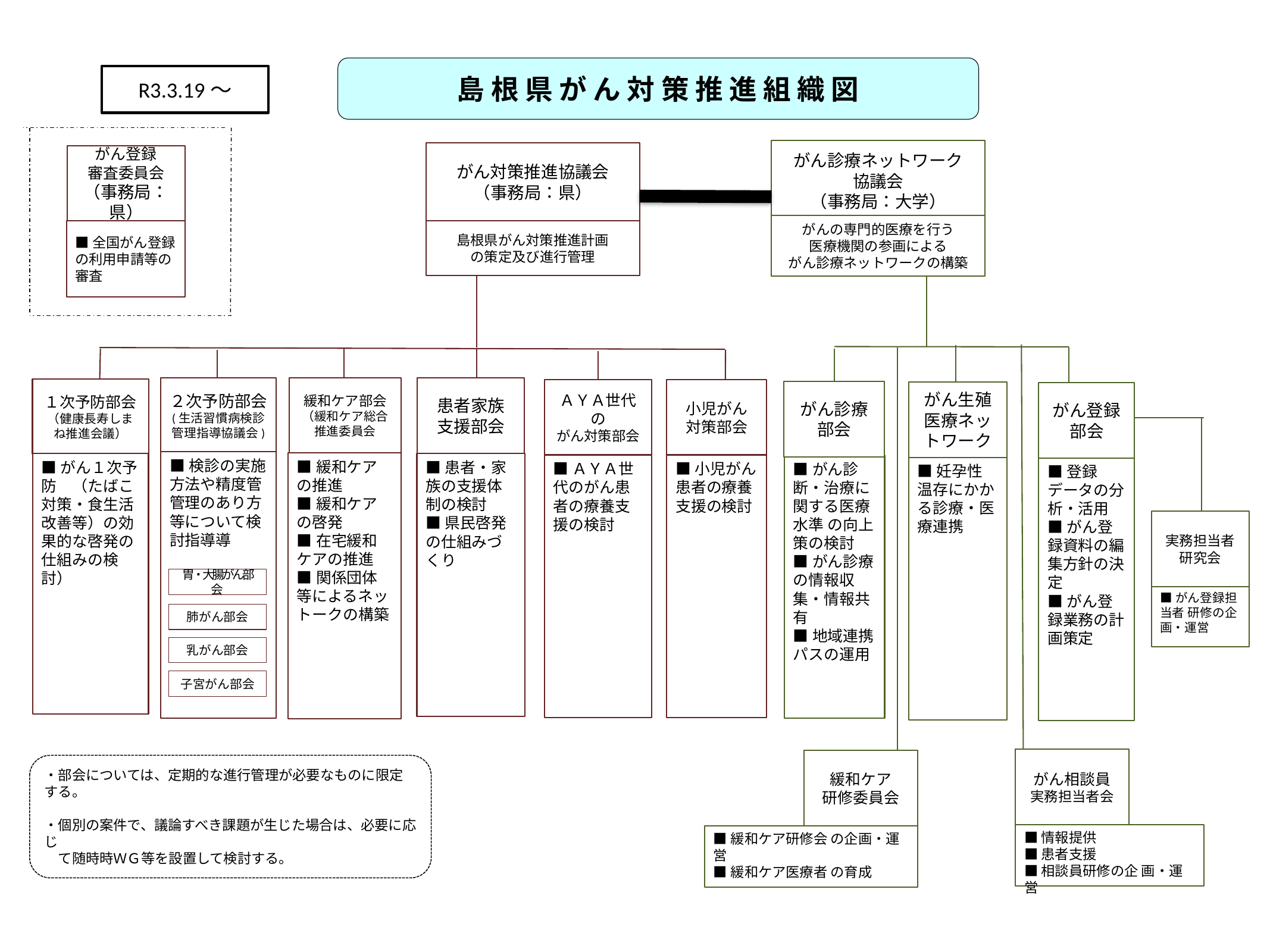

島 根 県 が ん 対 策 推 進 組 織 図
R3.3.19～
がん診療ネットワーク
協議会
（事務局：大学）
がん対策推進協議会
（事務局：県）
がん登録
審査委員会
（事務局：県）
がんの専門的医療を行う
医療機関の参画による
がん診療ネットワークの構築
島根県がん対策推進計画
の策定及び進行管理
■全国がん登録の利用申請等の審査
患者家族
支援部会
２次予防部会
(生活習慣病検診管理指導協議会)
緩和ケア部会
（緩和ケア総合
推進委員会
１次予防部会
（健康長寿しまね推進会議）
ＡＹＡ世代の
がん対策部会
小児がん
対策部会
がん診療
部会
がん生殖医療ネットワーク
がん登録
部会
■検診の実施
方法や精度管管理のあり方等について検討指導導

■緩和ケアの推進
■緩和ケアの啓発
■在宅緩和ケアの推進
■関係団体等によるネットークの構築
■がん１次予
防　（たばこ対策・食生活改善等）の効果的な啓発の仕組みの検討）

■患者・家族の支援体制の検討
■県民啓発 の仕組みづくり

■ＡＹＡ世代のがん患者の療養支援の検討
■小児がん患者の療養支援の検討
■がん診断・治療に関する医療水準 の向上策の検討
■がん診療の情報収集・情報共有
■地域連携パスの運用
■妊孕性温存にかかる診療・医療連携
■登録データの分析・活用
■がん登録資料の編集方針の決定
■がん登録業務の計画策定
実務担当者研究会
胃・大腸がん部会
■がん登録担当者 研修の企画・運営
肺がん部会
乳がん部会
子宮がん部会
がん相談員
実務担当者会
緩和ケア
研修委員会
・部会については、定期的な進行管理が必要なものに限定する。

・個別の案件で、議論すべき課題が生じた場合は、必要に応じ
　て随時時ＷＧ等を設置して検討する。
■情報提供
■患者支援
■相談員研修の企 画・運営
■緩和ケア研修会 の企画・運営
■緩和ケア医療者 の育成